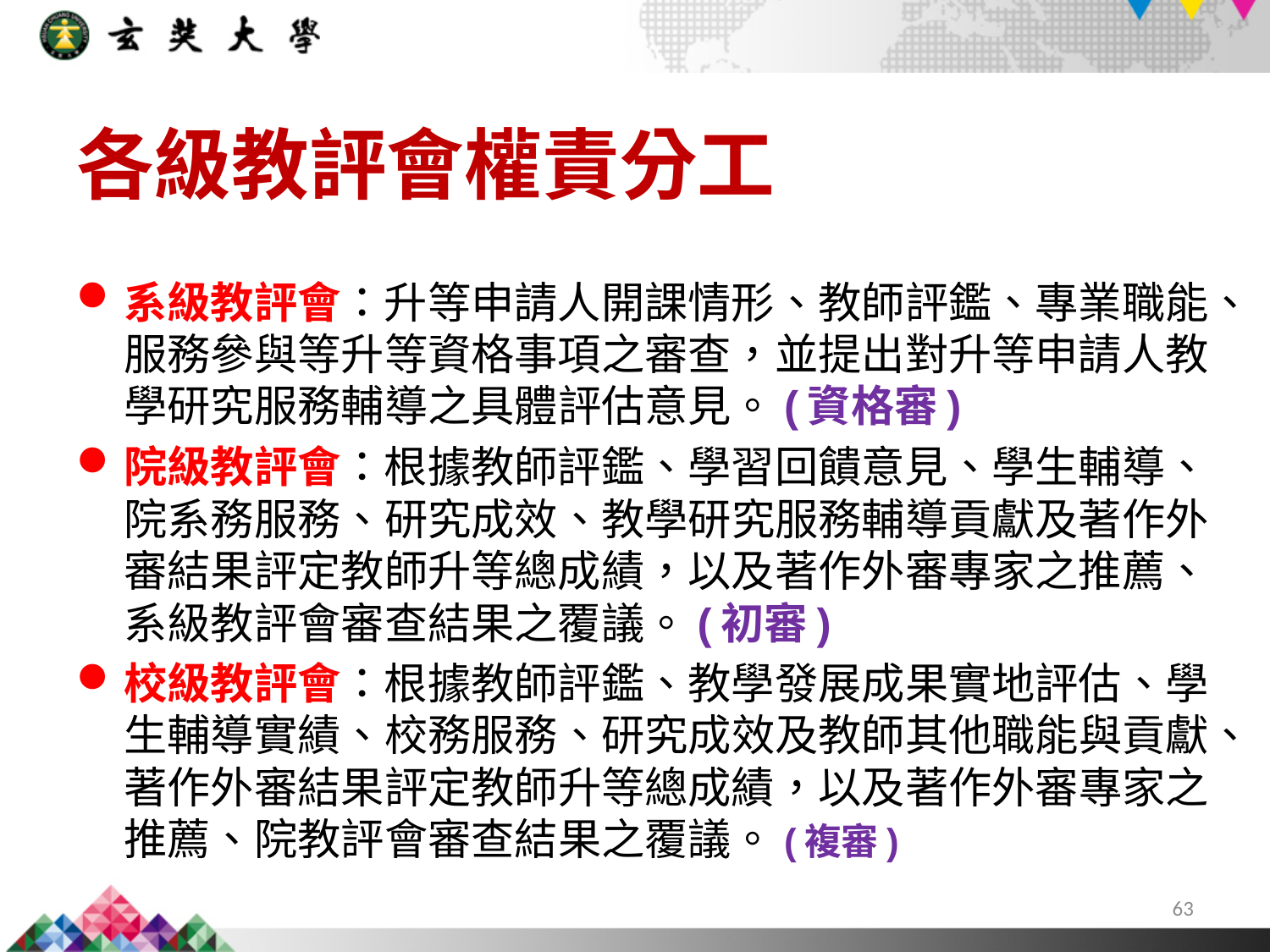

各級教評會權責分工
系級教評會：升等申請人開課情形、教師評鑑、專業職能、服務參與等升等資格事項之審查，並提出對升等申請人教學研究服務輔導之具體評估意見。(資格審)
院級教評會：根據教師評鑑、學習回饋意見、學生輔導、院系務服務、研究成效、教學研究服務輔導貢獻及著作外審結果評定教師升等總成績，以及著作外審專家之推薦、系級教評會審查結果之覆議。(初審)
校級教評會：根據教師評鑑、教學發展成果實地評估、學生輔導實績、校務服務、研究成效及教師其他職能與貢獻、著作外審結果評定教師升等總成績，以及著作外審專家之推薦、院教評會審查結果之覆議。(複審)

63